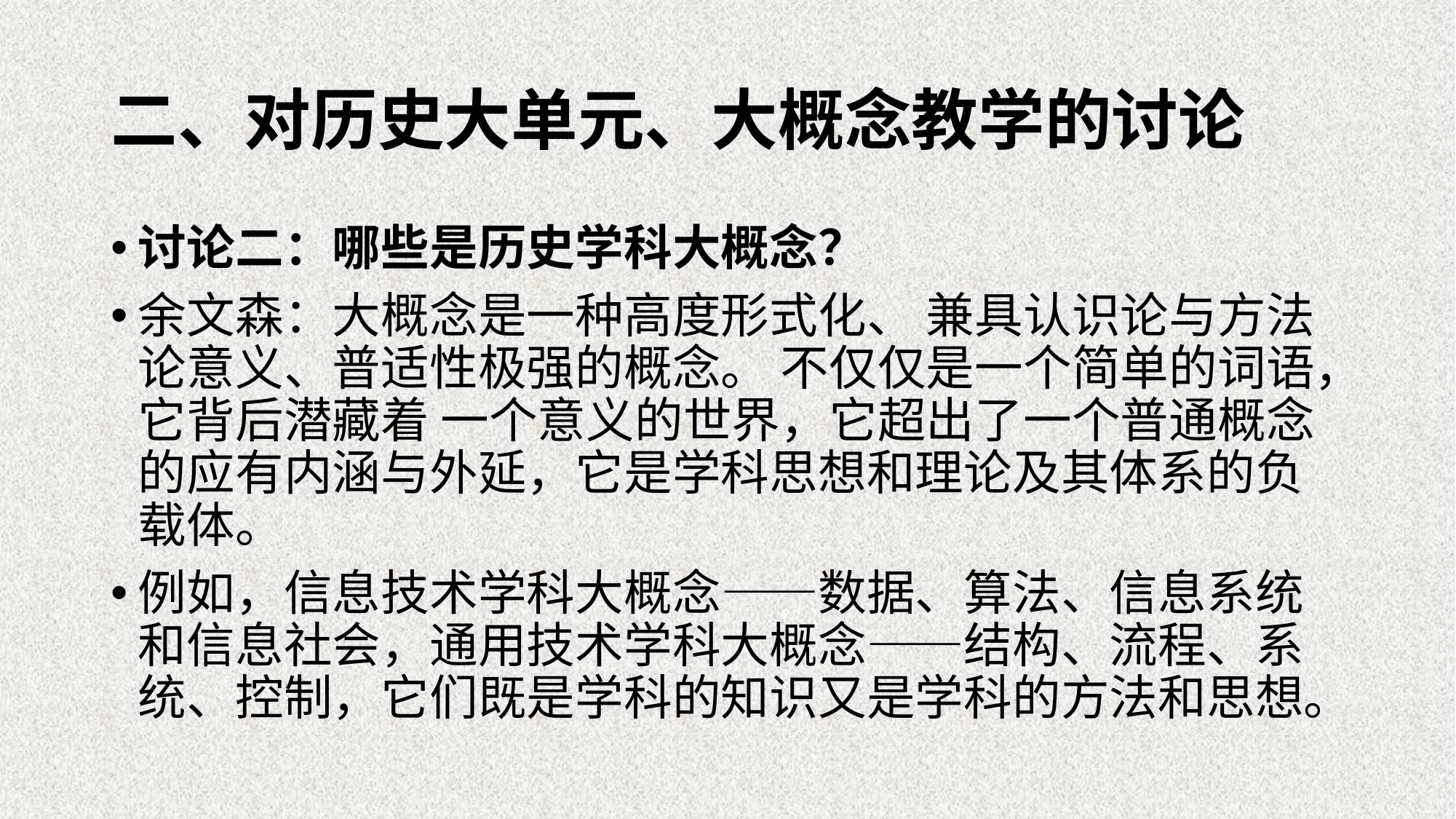

# 二、对历史大单元、大概念教学的讨论
讨论二：哪些是历史学科大概念？
余文森：大概念是一种高度形式化、 兼具认识论与方法论意义、普适性极强的概念。 不仅仅是一个简单的词语，它背后潜藏着 一个意义的世界，它超出了一个普通概念的应有内涵与外延，它是学科思想和理论及其体系的负 载体。
例如，信息技术学科大概念——数据、算法、信息系统和信息社会，通用技术学科大概念——结构、流程、系统、控制，它们既是学科的知识又是学科的方法和思想。